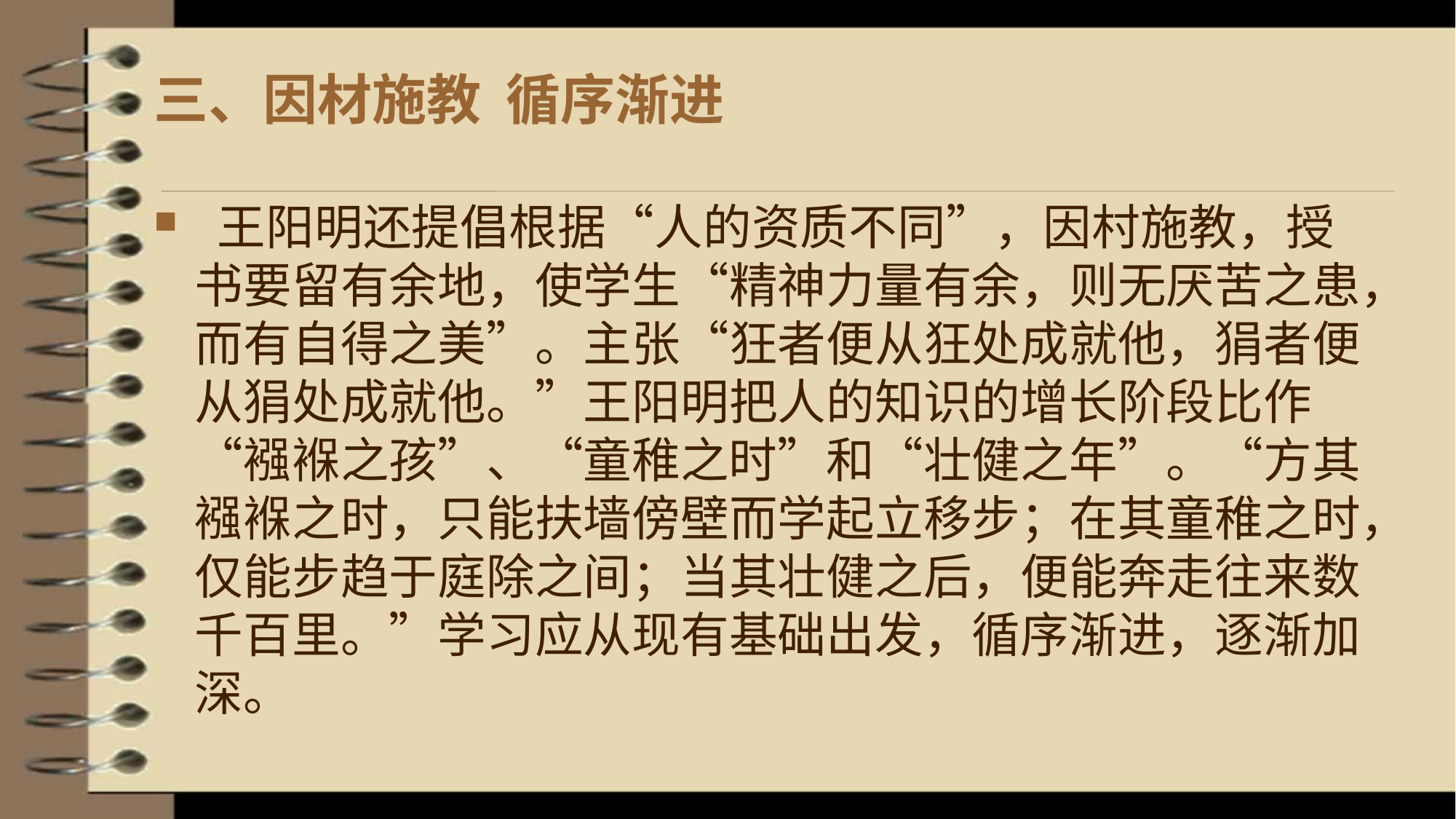

# 三、因材施教  循序渐进
 王阳明还提倡根据“人的资质不同”，因村施教，授书要留有余地，使学生“精神力量有余，则无厌苦之患，而有自得之美”。主张“狂者便从狂处成就他，狷者便从狷处成就他。”王阳明把人的知识的增长阶段比作“襁褓之孩”、“童稚之时”和“壮健之年”。“方其襁褓之时，只能扶墙傍壁而学起立移步；在其童稚之时，仅能步趋于庭除之间；当其壮健之后，便能奔走往来数千百里。”学习应从现有基础出发，循序渐进，逐渐加深。